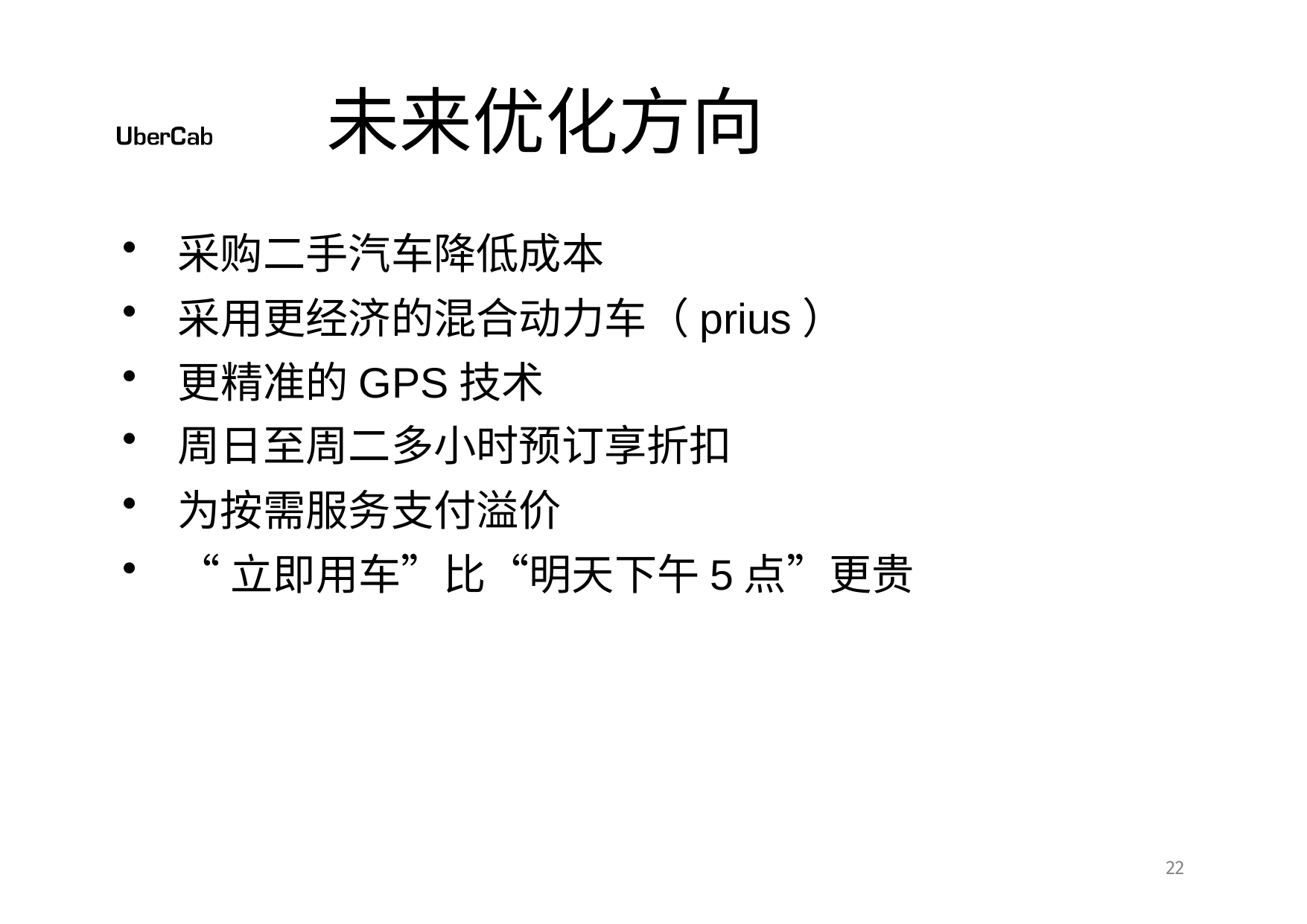

# 未来优化方向
采购二手汽车降低成本
采用更经济的混合动力车（prius）
更精准的GPS技术
周日至周二多小时预订享折扣
为按需服务支付溢价
“立即用车”比“明天下午5点”更贵
22